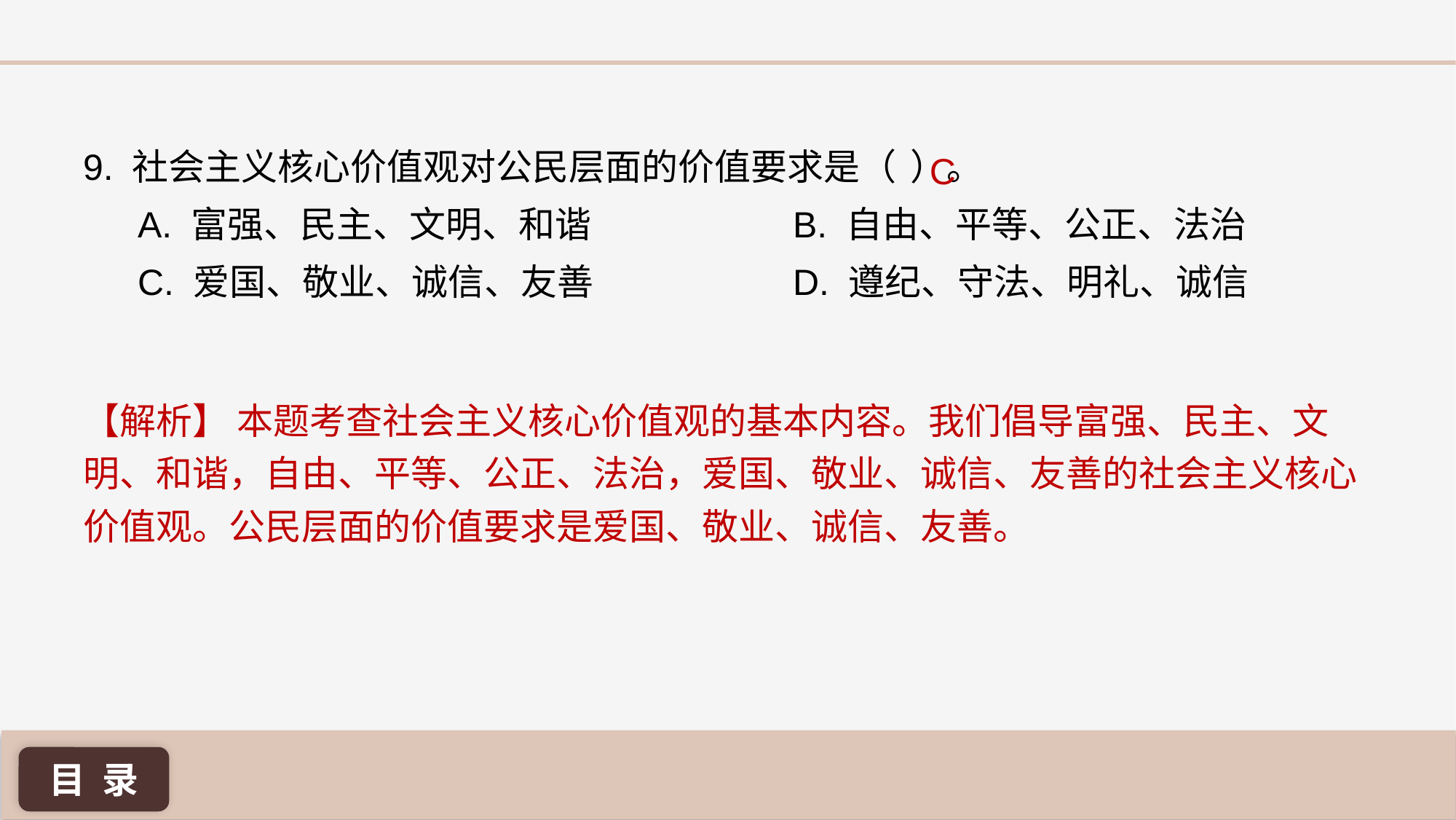

9. 社会主义核心价值观对公民层面的价值要求是（	 ）。
A. 富强、民主、文明、和谐 		B. 自由、平等、公正、法治
C. 爱国、敬业、诚信、友善 		D. 遵纪、守法、明礼、诚信
 C
【解析】 本题考查社会主义核心价值观的基本内容。我们倡导富强、民主、文明、和谐，自由、平等、公正、法治，爱国、敬业、诚信、友善的社会主义核心价值观。公民层面的价值要求是爱国、敬业、诚信、友善。